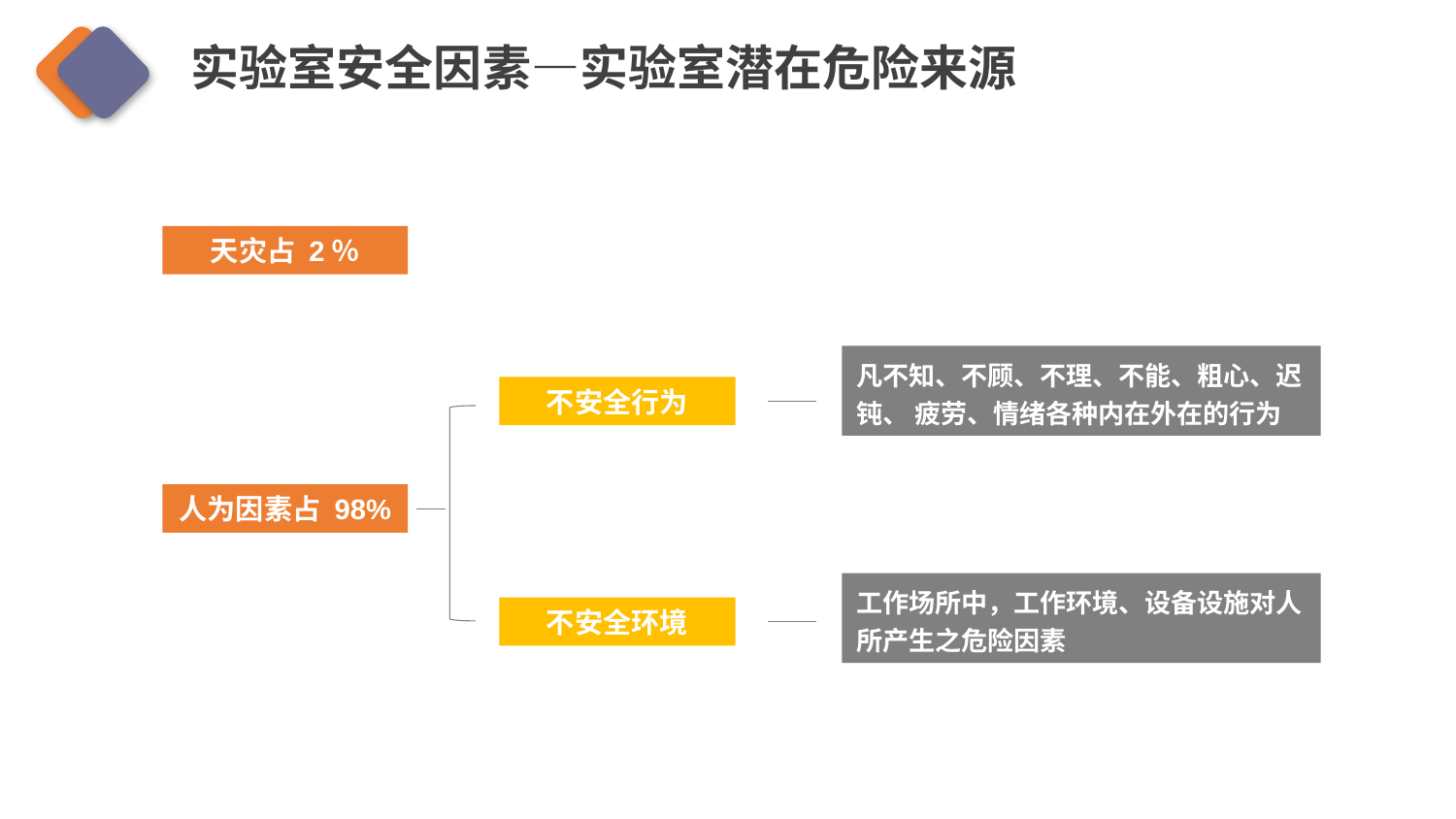

实验室安全因素—实验室潜在危险来源
天灾占 2％
凡不知、不顾、不理、不能、粗心、迟钝、 疲劳、情绪各种内在外在的行为
不安全行为

人为因素占 98%
工作场所中，工作环境、设备设施对人所产生之危险因素
不安全环境